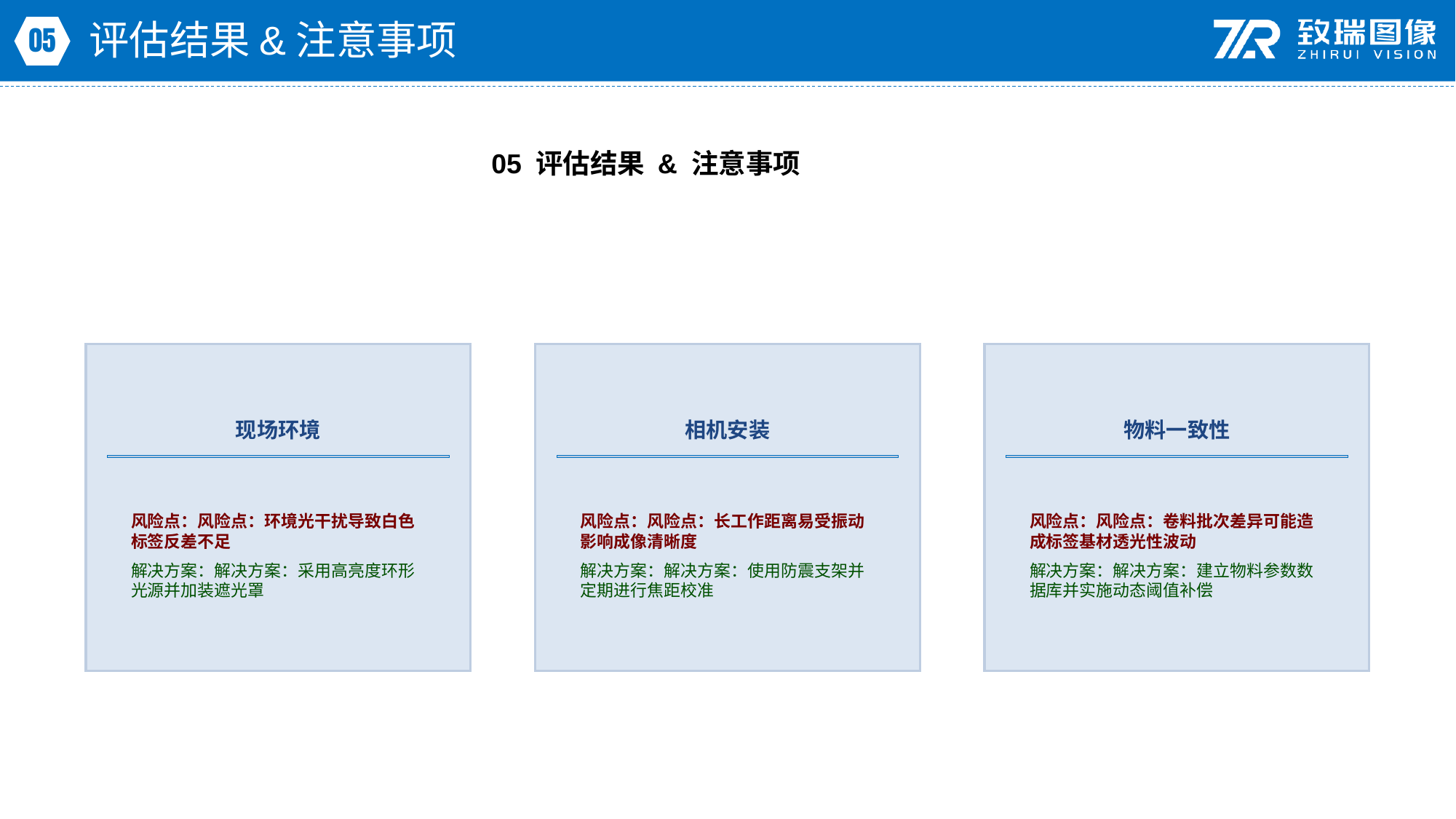

评估结果&注意事项
05

05 评估结果 & 注意事项

现场环境

相机安装

物料一致性

风险点：风险点：环境光干扰导致白色标签反差不足
解决方案：解决方案：采用高亮度环形光源并加装遮光罩

风险点：风险点：长工作距离易受振动影响成像清晰度
解决方案：解决方案：使用防震支架并定期进行焦距校准

风险点：风险点：卷料批次差异可能造成标签基材透光性波动
解决方案：解决方案：建立物料参数数据库并实施动态阈值补偿